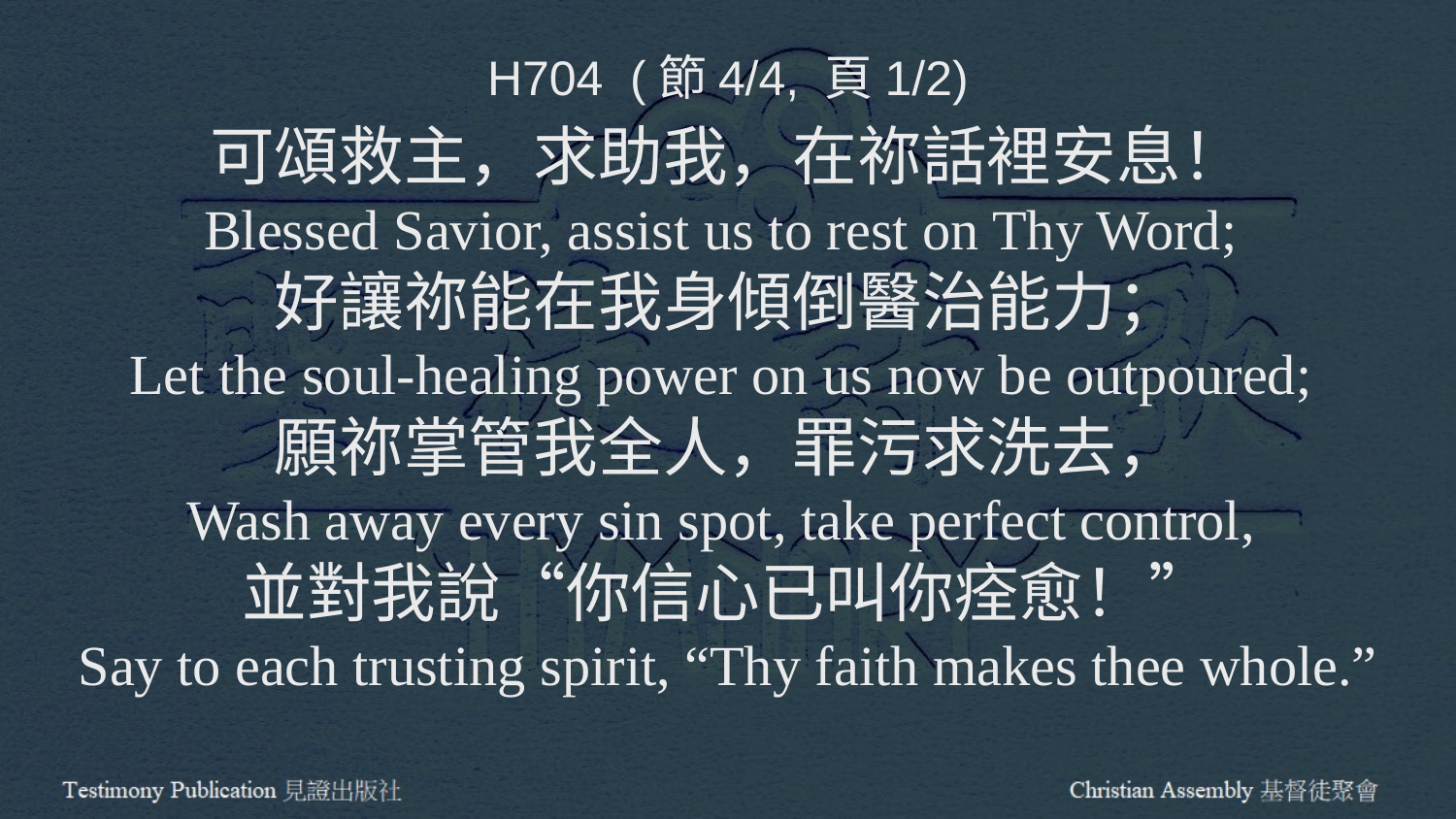

H704  (節4/4, 頁1/2)
可頌救主，求助我，在祢話裡安息！
Blessed Savior, assist us to rest on Thy Word;
好讓祢能在我身傾倒醫治能力；
Let the soul-healing power on us now be outpoured;
願祢掌管我全人，罪污求洗去，
Wash away every sin spot, take perfect control,
並對我說“你信心已叫你痊愈！”
Say to each trusting spirit, “Thy faith makes thee whole.”